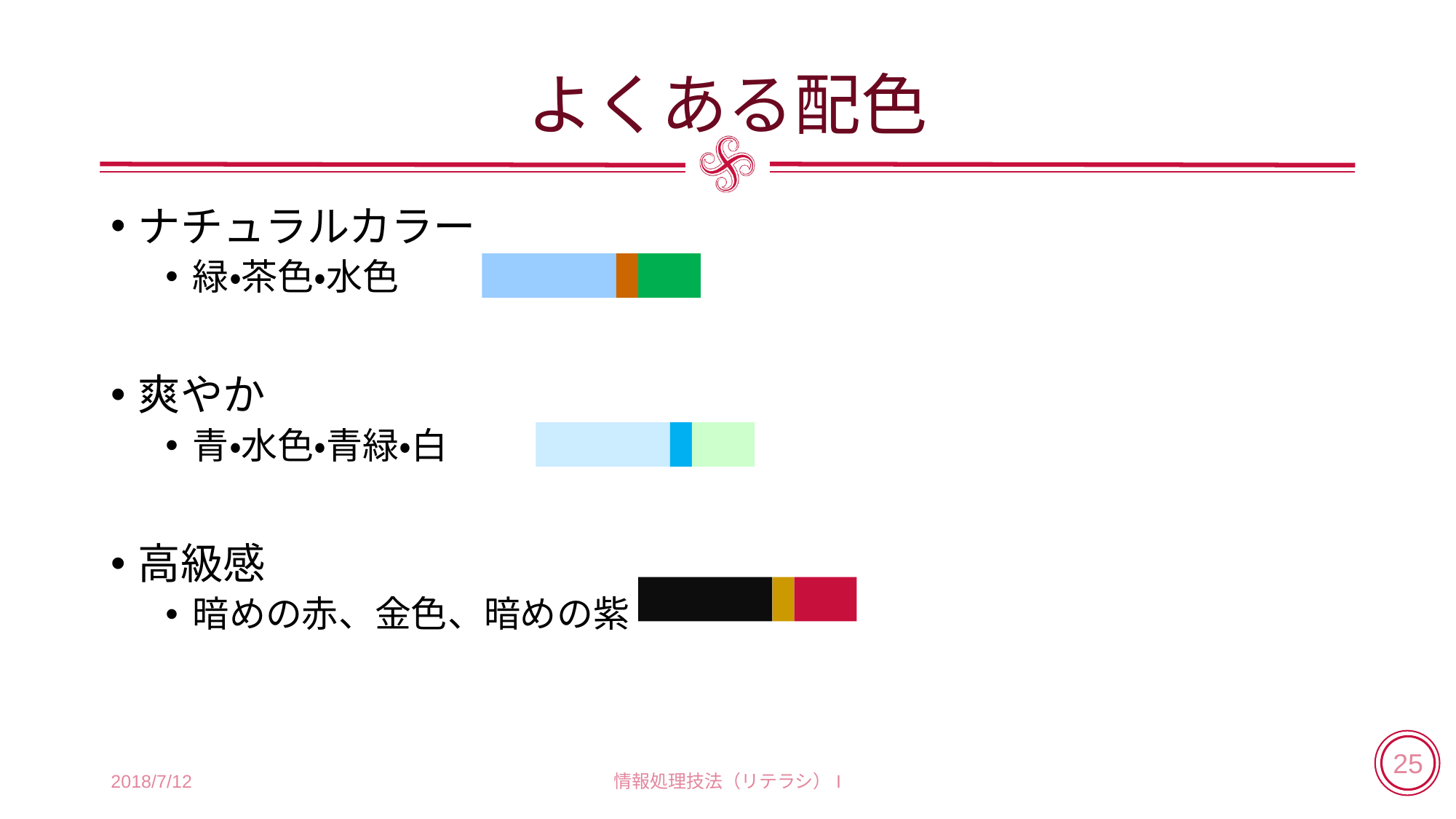

# よくある配色
ナチュラルカラー
緑・茶色・水色

爽やか
青・水色・青緑・白

高級感
暗めの赤、金色、暗めの紫

2018/7/12
情報処理技法（リテラシ）I